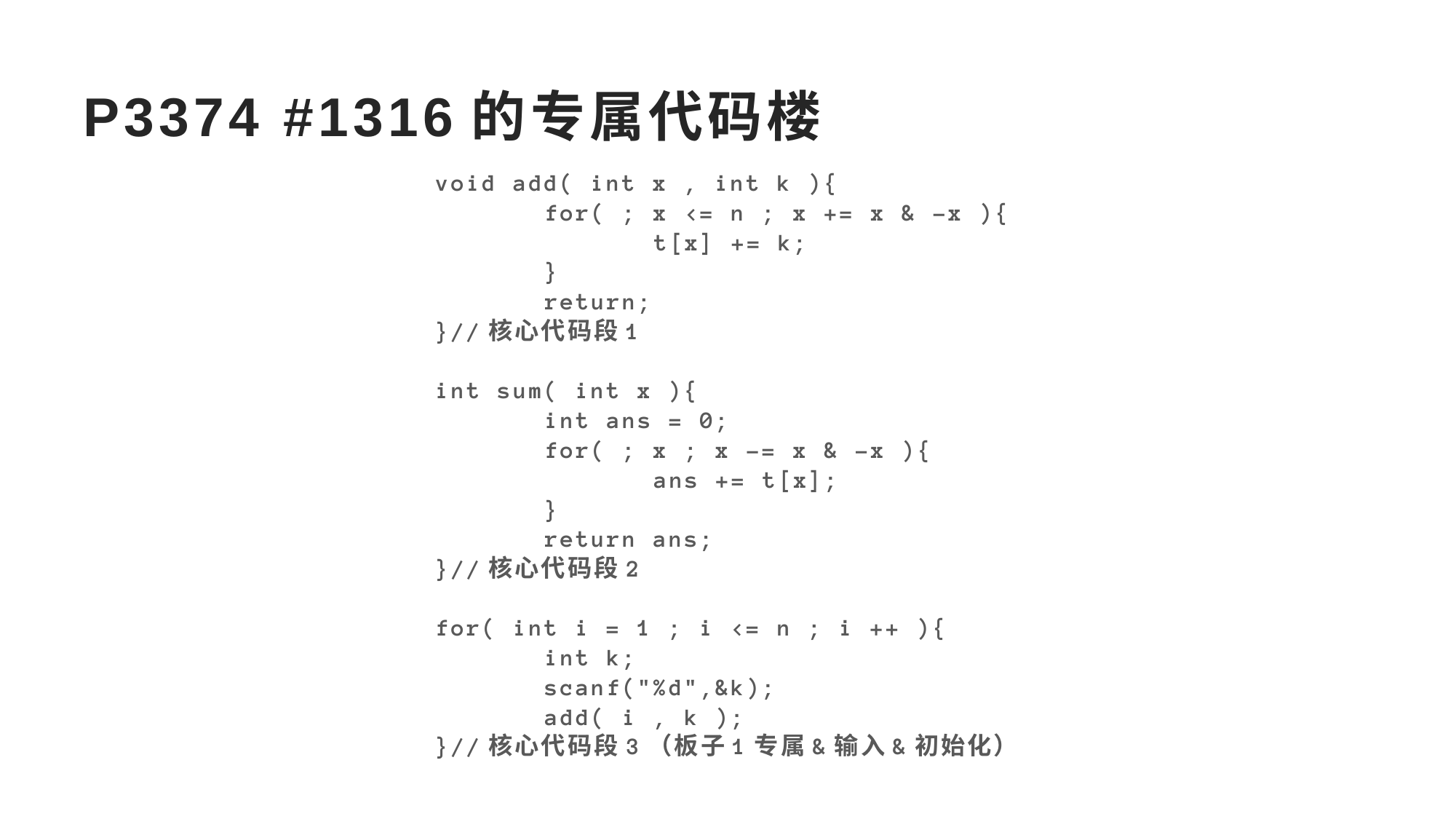

# P3374 #1316的专属代码楼
void add( int x , int k ){
	for( ; x <= n ; x += x & -x ){
		t[x] += k;
	}
	return;
}//核心代码段1

int sum( int x ){
	int ans = 0;
	for( ; x ; x -= x & -x ){
		ans += t[x];
	}
	return ans;
}//核心代码段2

for( int i = 1 ; i <= n ; i ++ ){
	int k;
	scanf("%d",&k);
	add( i , k );
}//核心代码段3（板子1专属&输入&初始化）